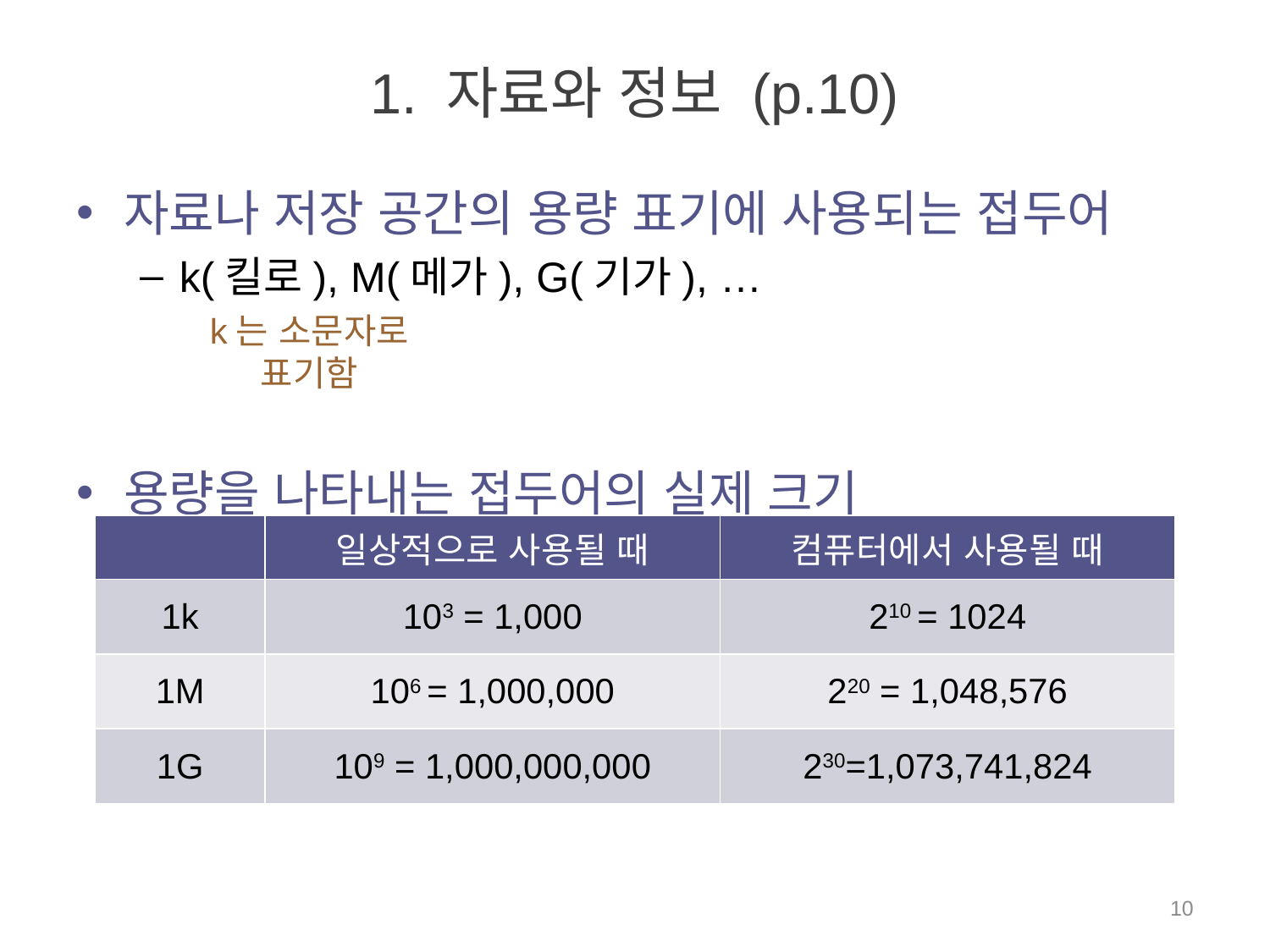

# 1. 자료와 정보 (p.10)
자료나 저장 공간의 용량 표기에 사용되는 접두어
k(킬로), M(메가), G(기가), …

용량을 나타내는 접두어의 실제 크기
k는 소문자로 표기함
|  | 일상적으로 사용될 때 | 컴퓨터에서 사용될 때 |
| --- | --- | --- |
| 1k | 103 = 1,000 | 210 = 1024 |
| 1M | 106 = 1,000,000 | 220 = 1,048,576 |
| 1G | 109 = 1,000,000,000 | 230=1,073,741,824 |
10